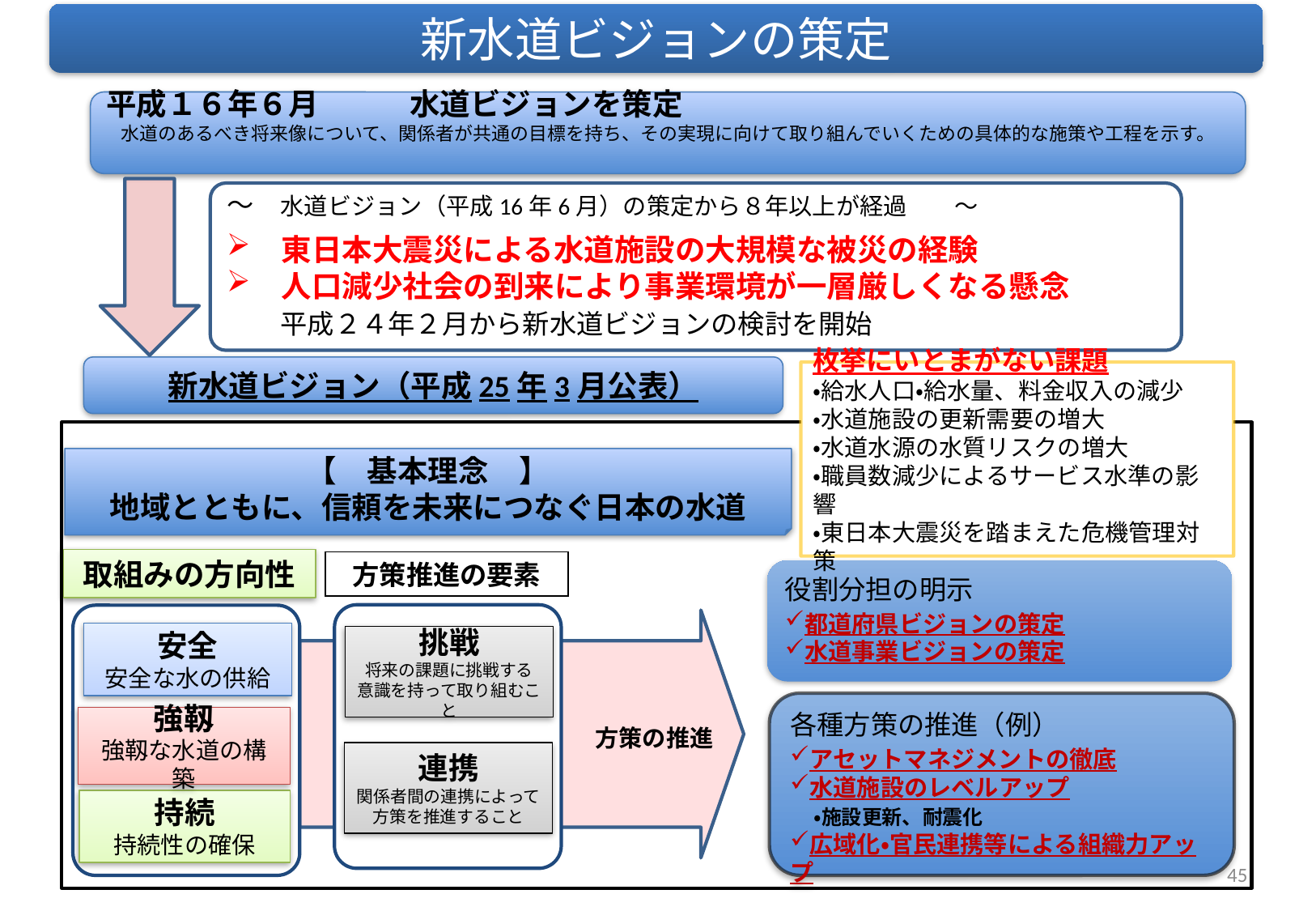

新水道ビジョンの策定
平成１６年６月　　　水道ビジョンを策定
水道のあるべき将来像について、関係者が共通の目標を持ち、その実現に向けて取り組んでいくための具体的な施策や工程を示す。

～　水道ビジョン（平成16年6月）の策定から８年以上が経過　　～
　東日本大震災による水道施設の大規模な被災の経験
　人口減少社会の到来により事業環境が一層厳しくなる懸念
　　平成２４年２月から新水道ビジョンの検討を開始
新水道ビジョン（平成25年3月公表）
枚挙にいとまがない課題
・給水人口・給水量、料金収入の減少
・水道施設の更新需要の増大
・水道水源の水質リスクの増大
・職員数減少によるサービス水準の影響
・東日本大震災を踏まえた危機管理対策

【　基本理念　】
地域とともに、信頼を未来につなぐ日本の水道

取組みの方向性
方策推進の要素
役割分担の明示

都道府県ビジョンの策定
水道事業ビジョンの策定

安全
安全な水の供給
挑戦
将来の課題に挑戦する意識を持って取り組むこと
各種方策の推進（例）

アセットマネジメントの徹底
水道施設のレベルアップ
　・施設更新、耐震化
広域化・官民連携等による組織力アップ
方策の推進
強靱
強靱な水道の構築
連携
関係者間の連携によって方策を推進すること
持続
持続性の確保
45